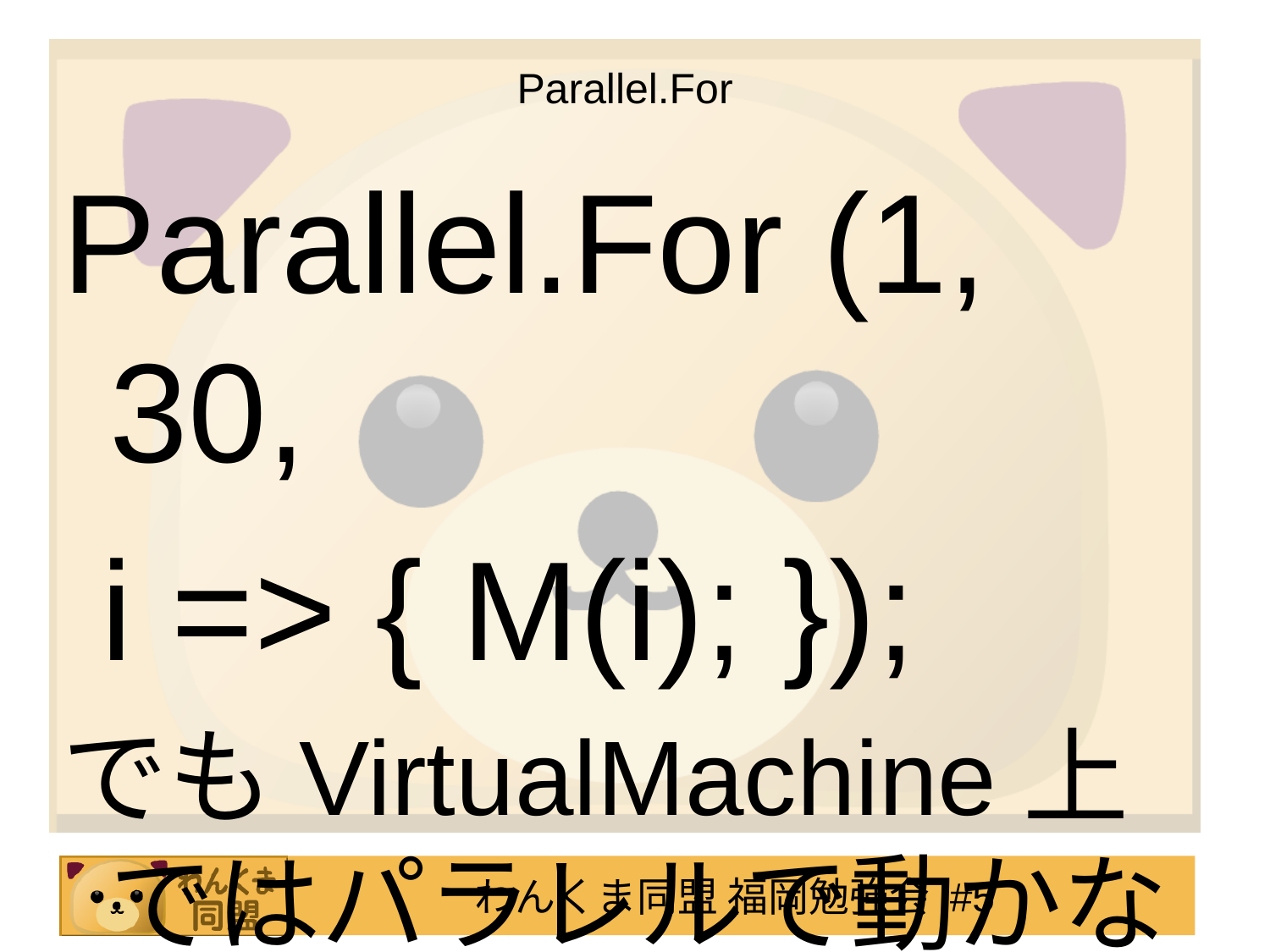

# Parallel.For
Parallel.For (1, 30,
 i => { M(i); });
でもVirtualMachine上ではパラレルで動かない